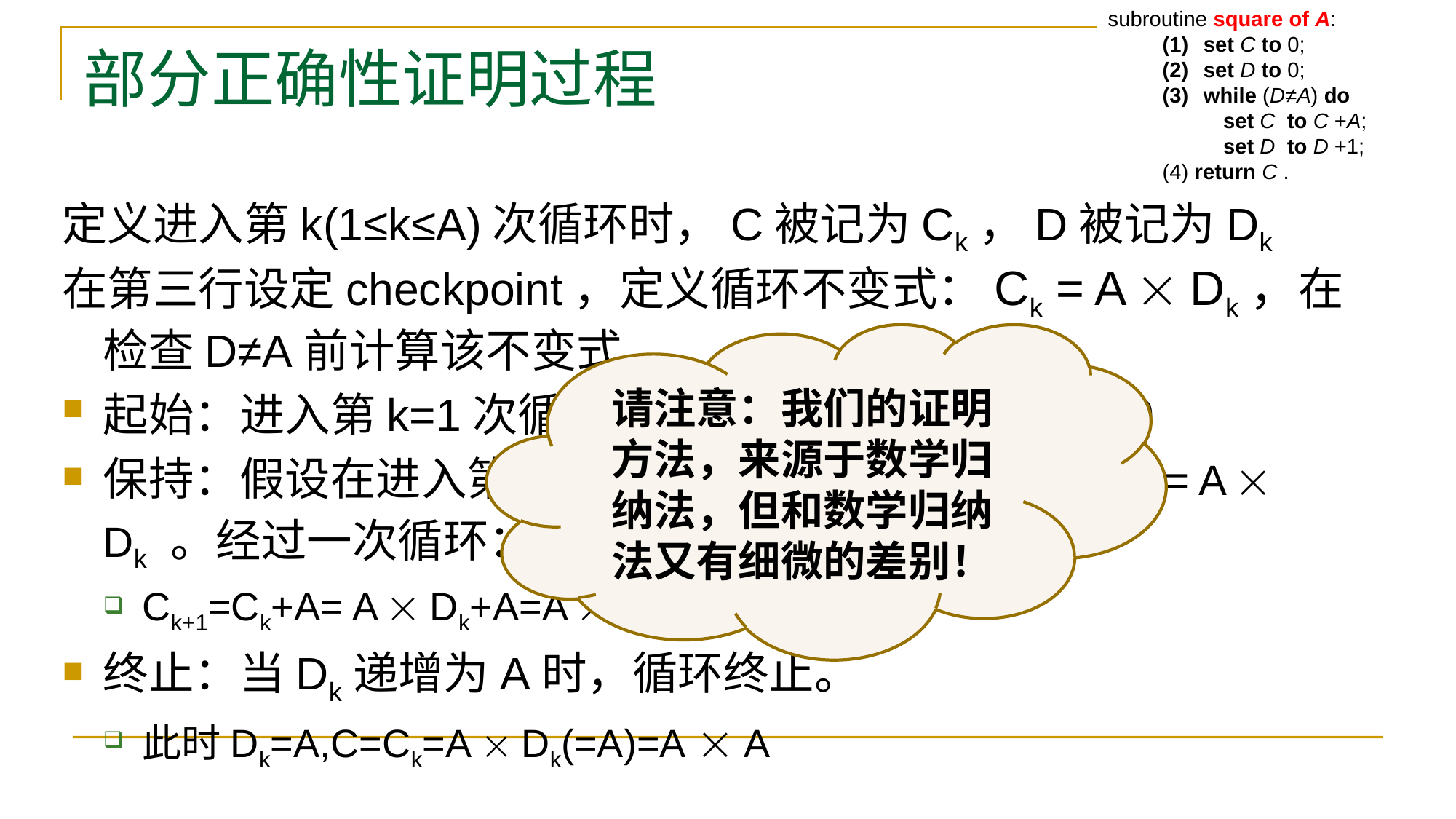

subroutine square of A:
set C to 0;
set D to 0;
while (D≠A) do
 set C  to C +A;
 set D  to D +1;
(4) return C .
# 部分正确性证明过程
定义进入第k(1≤k≤A)次循环时，C被记为Ck，D被记为Dk
在第三行设定checkpoint，定义循环不变式：Ck = A × Dk，在检查D≠A前计算该不变式
起始：进入第k=1次循环前，D=0；C=0=A*D=A*0
保持：假设在进入第k次（k>=1）循环时为真： Ck = A × Dk 。经过一次循环：
Ck+1=Ck+A= A × Dk+A=A ×(Dk+1)=A ×Dk+1
终止：当Dk递增为A时，循环终止。
此时Dk=A,C=Ck=A × Dk(=A)=A × A
请注意：我们的证明方法，来源于数学归纳法，但和数学归纳法又有细微的差别！